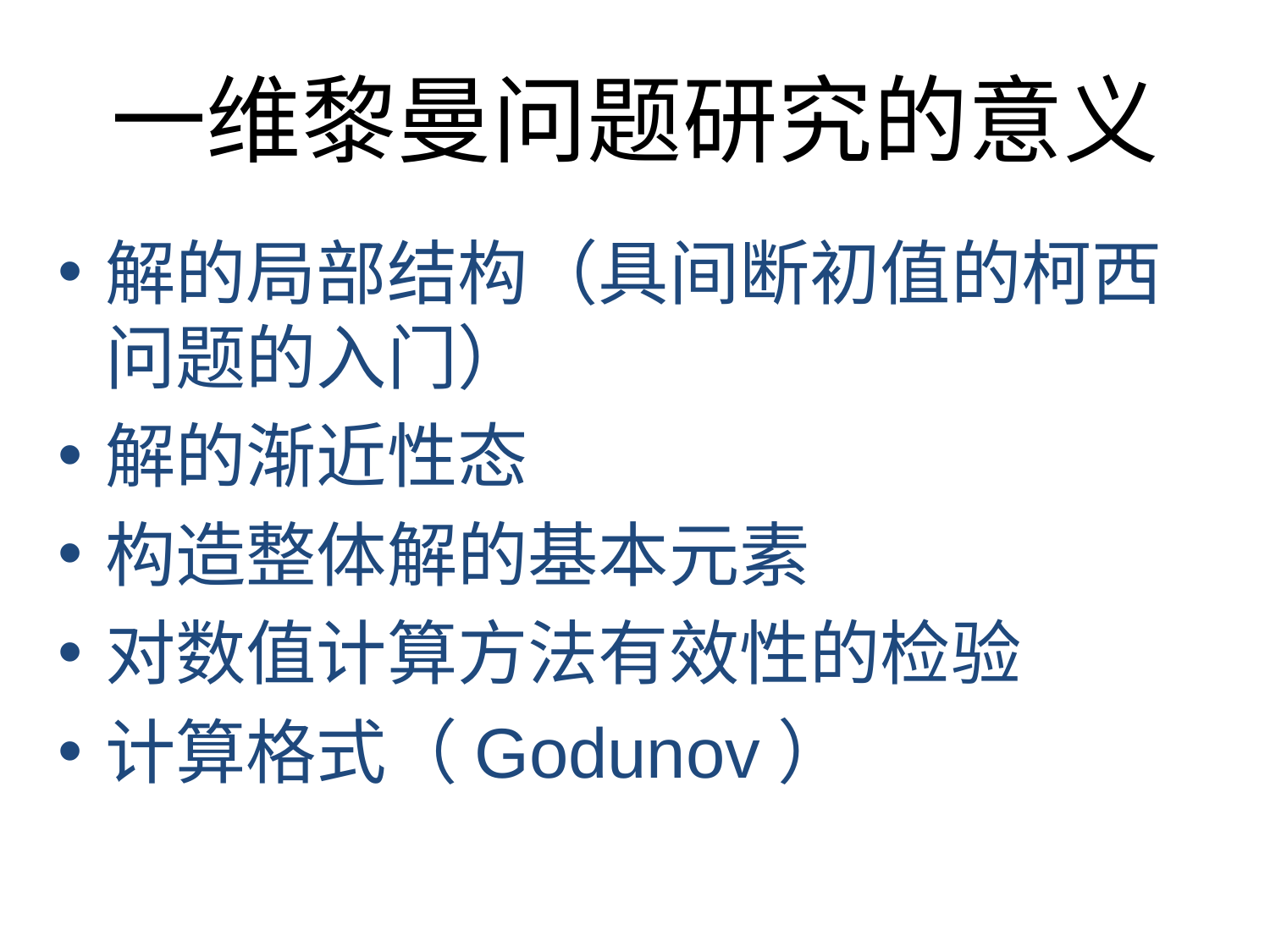

# 一维黎曼问题研究的意义
解的局部结构（具间断初值的柯西问题的入门）
解的渐近性态
构造整体解的基本元素
对数值计算方法有效性的检验
计算格式（Godunov）